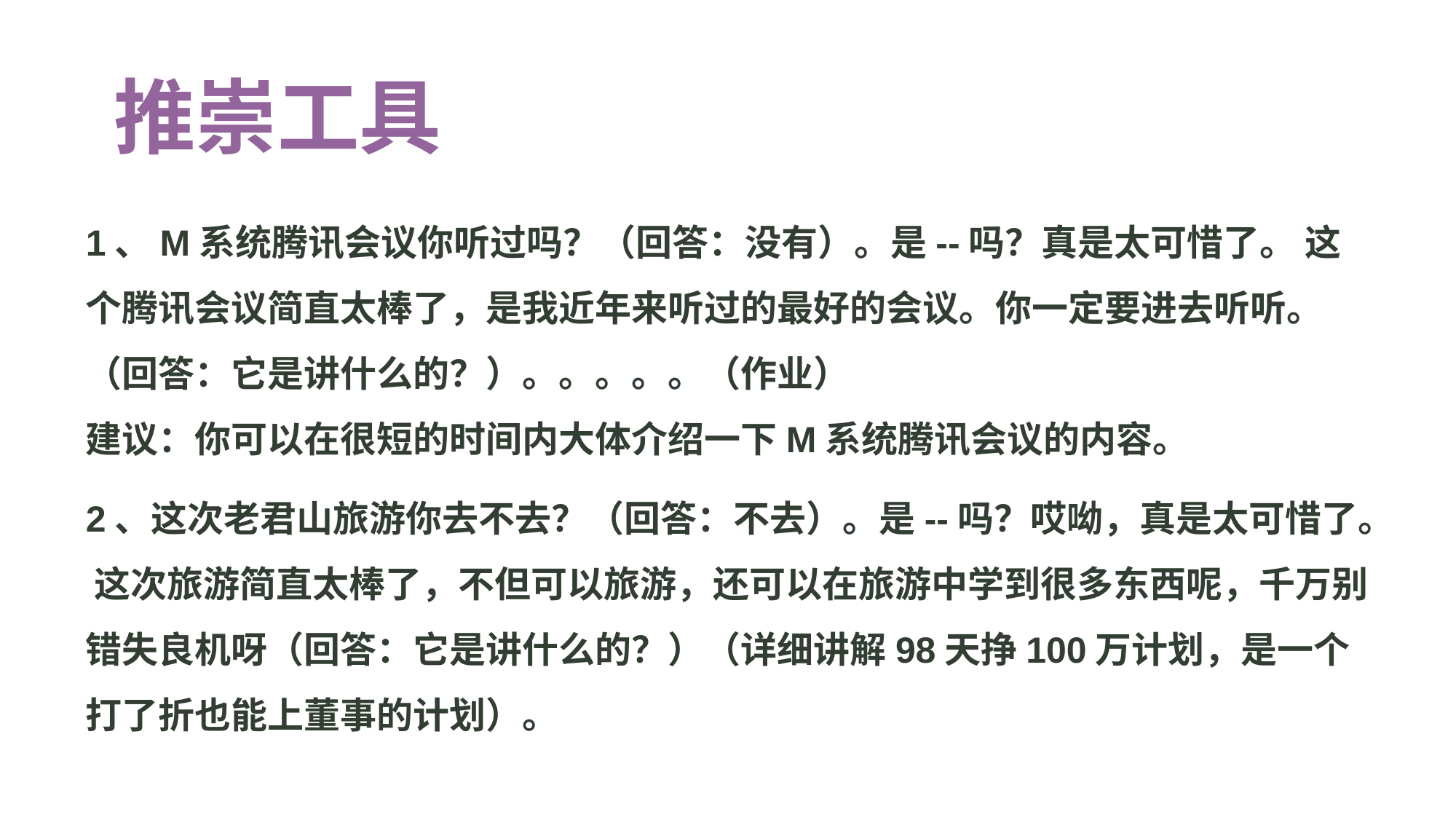

推崇工具
1、M系统腾讯会议你听过吗？（回答：没有）。是--吗？真是太可惜了。 这个腾讯会议简直太棒了，是我近年来听过的最好的会议。你一定要进去听听。（回答：它是讲什么的？）。。。。。（作业）
建议：你可以在很短的时间内大体介绍一下M系统腾讯会议的内容。
2、这次老君山旅游你去不去？（回答：不去）。是--吗？哎呦，真是太可惜了。 这次旅游简直太棒了，不但可以旅游，还可以在旅游中学到很多东西呢，千万别错失良机呀（回答：它是讲什么的？）（详细讲解98天挣100万计划，是一个打了折也能上董事的计划）。